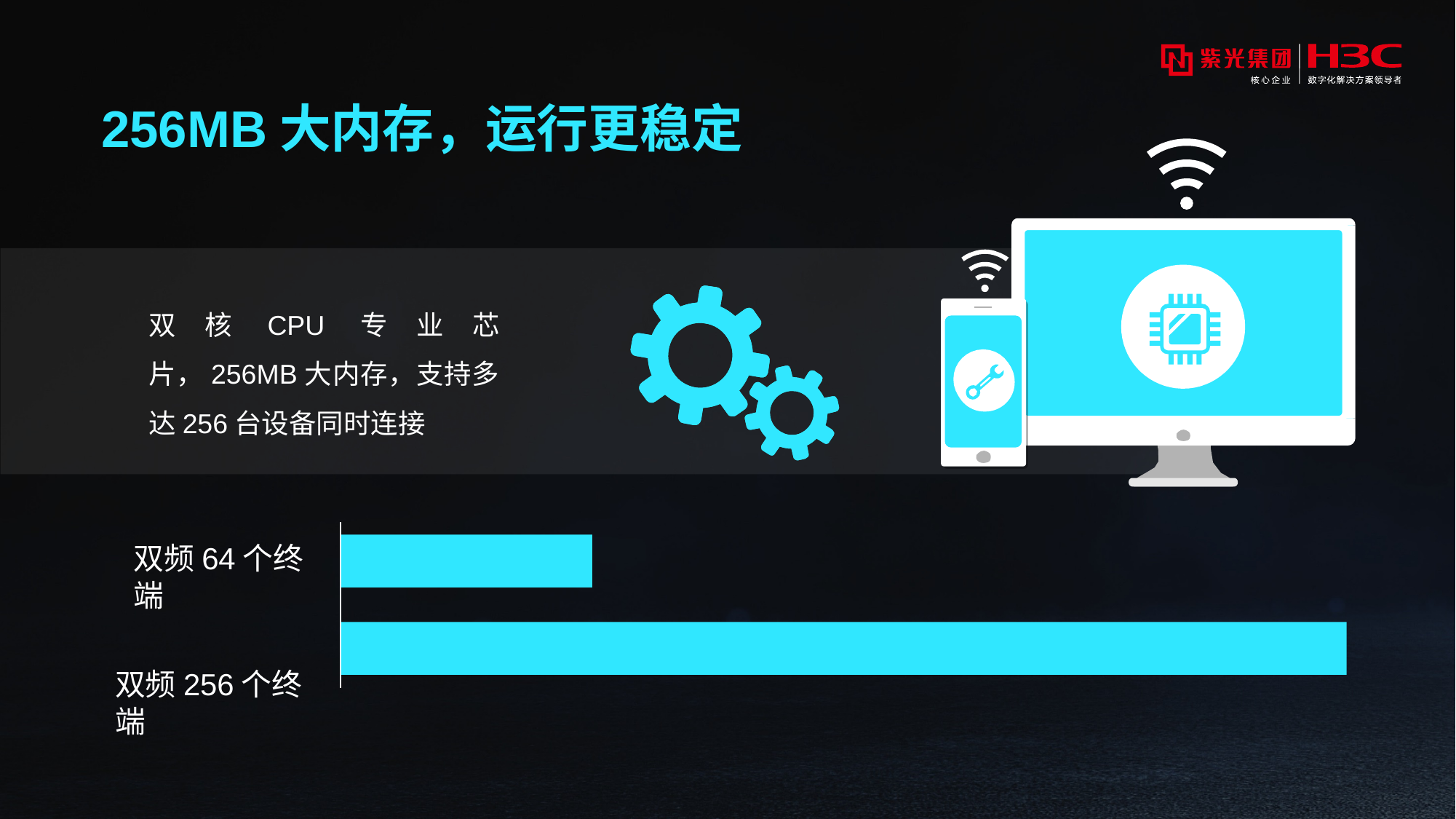

# 256MB大内存，运行更稳定

双核CPU专业芯片，256MB大内存，支持多达256台设备同时连接

双频64个终端

双频256个终端